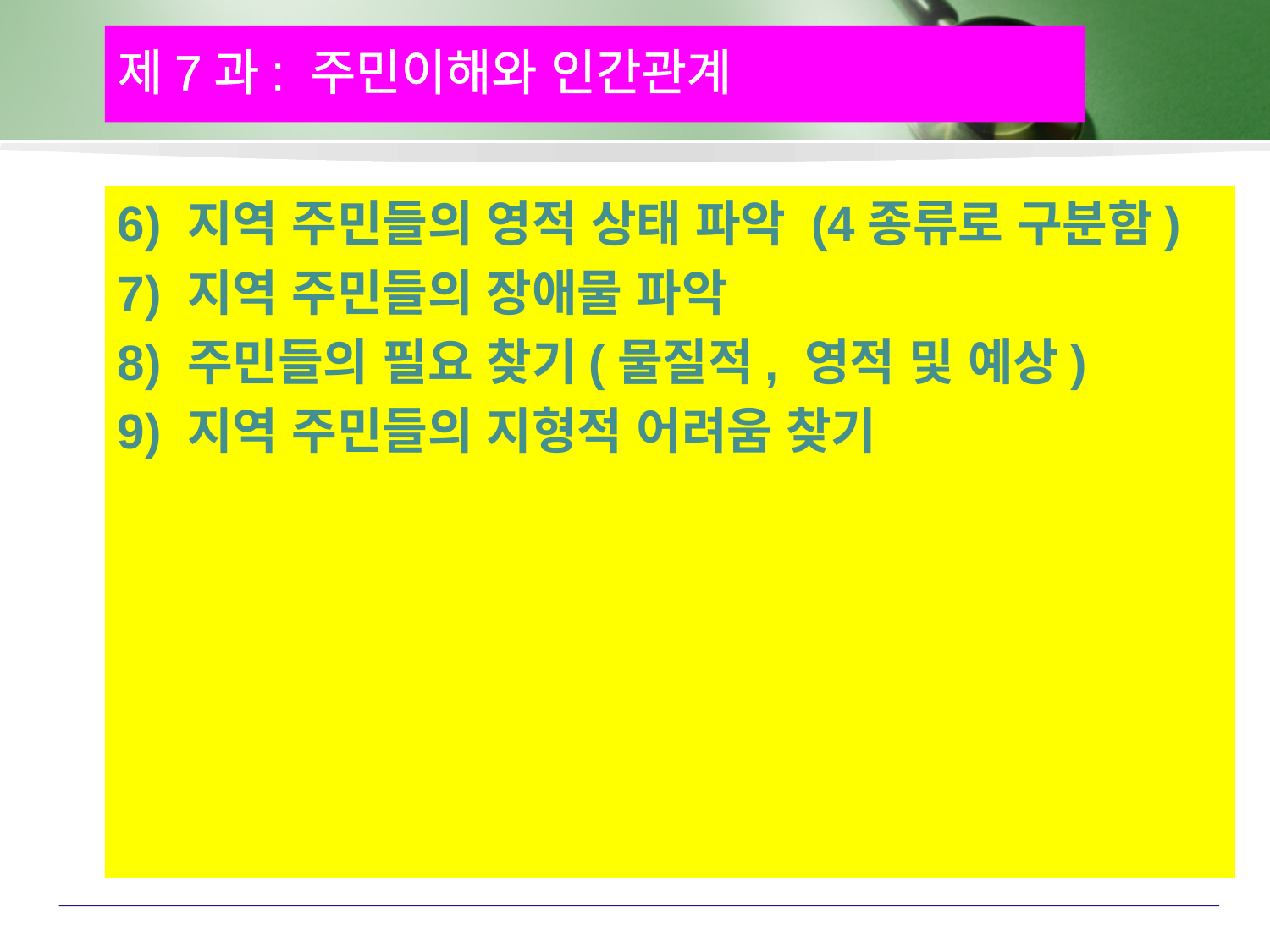

제7과: 주민이해와 인간관계
6) 지역 주민들의 영적 상태 파악 (4종류로 구분함)
7) 지역 주민들의 장애물 파악
8) 주민들의 필요 찾기(물질적, 영적 및 예상)
9) 지역 주민들의 지형적 어려움 찾기